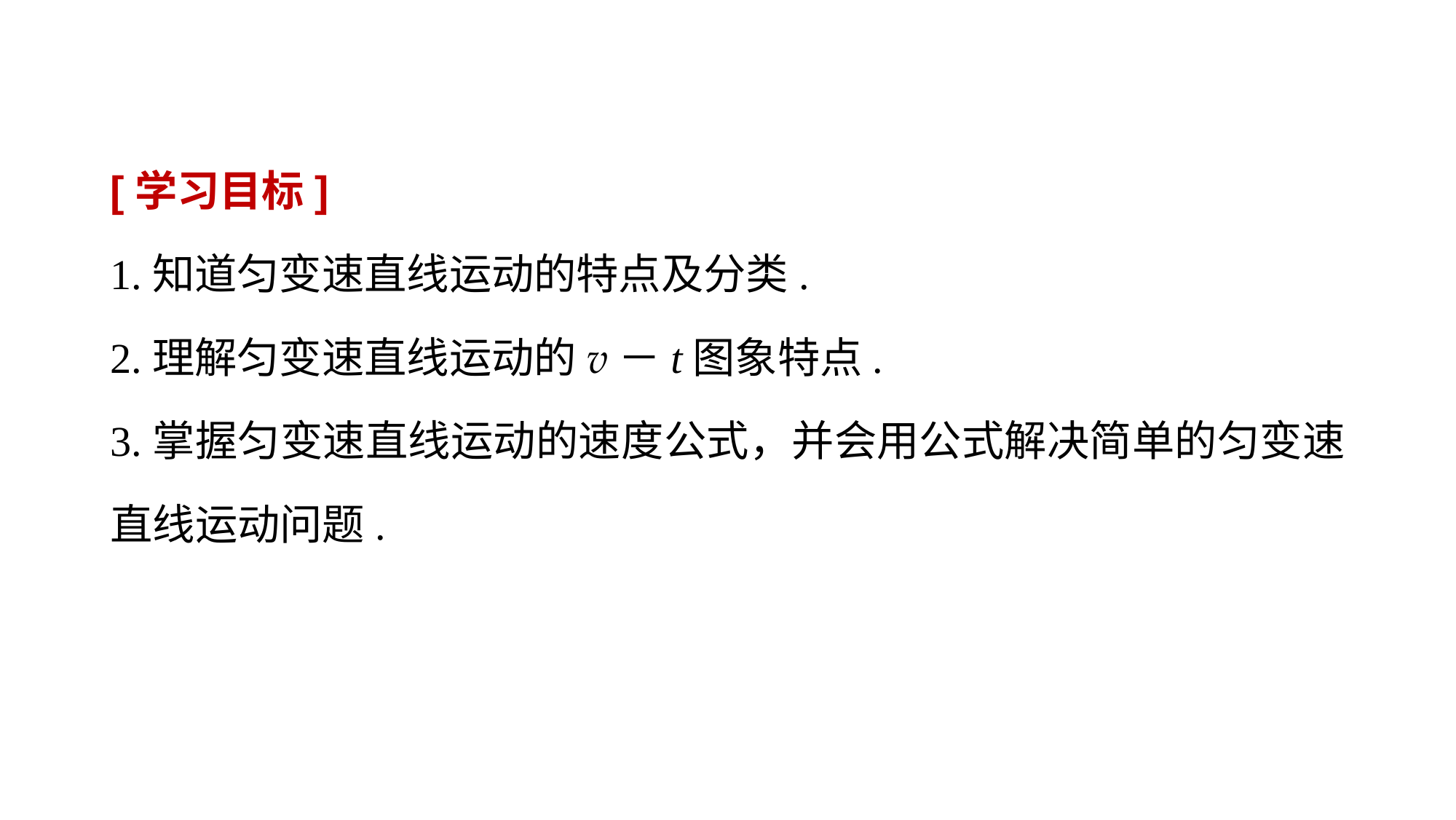

[学习目标]
1.知道匀变速直线运动的特点及分类.
2.理解匀变速直线运动的v－t图象特点.
3.掌握匀变速直线运动的速度公式，并会用公式解决简单的匀变速直线运动问题.